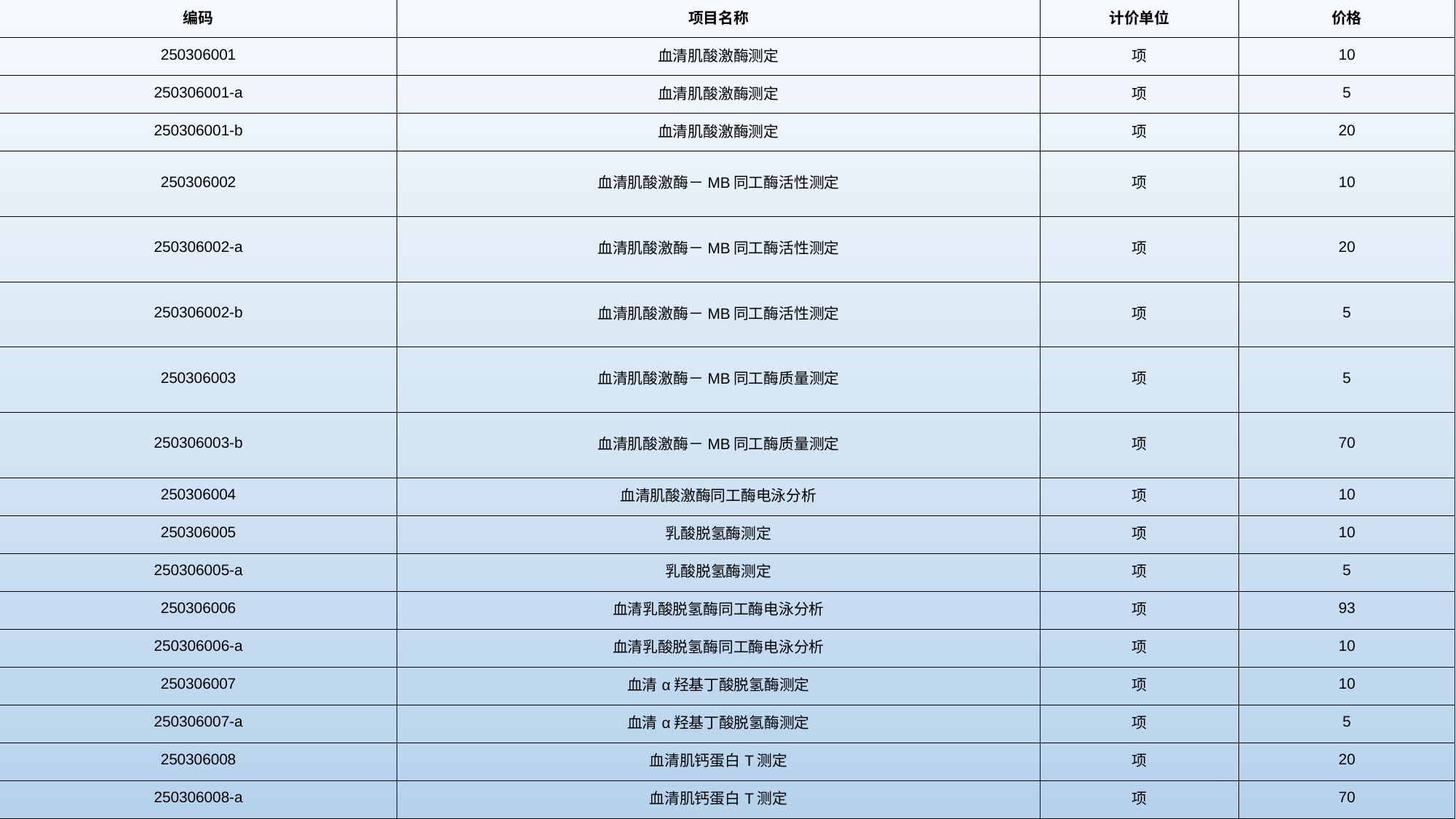

| 编码 | 项目名称 | 计价单位 | 价格 |
| --- | --- | --- | --- |
| 250306001 | 血清肌酸激酶测定 | 项 | 10 |
| 250306001-a | 血清肌酸激酶测定 | 项 | 5 |
| 250306001-b | 血清肌酸激酶测定 | 项 | 20 |
| 250306002 | 血清肌酸激酶－MB同工酶活性测定 | 项 | 10 |
| 250306002-a | 血清肌酸激酶－MB同工酶活性测定 | 项 | 20 |
| 250306002-b | 血清肌酸激酶－MB同工酶活性测定 | 项 | 5 |
| 250306003 | 血清肌酸激酶－MB同工酶质量测定 | 项 | 5 |
| 250306003-b | 血清肌酸激酶－MB同工酶质量测定 | 项 | 70 |
| 250306004 | 血清肌酸激酶同工酶电泳分析 | 项 | 10 |
| 250306005 | 乳酸脱氢酶测定 | 项 | 10 |
| 250306005-a | 乳酸脱氢酶测定 | 项 | 5 |
| 250306006 | 血清乳酸脱氢酶同工酶电泳分析 | 项 | 93 |
| 250306006-a | 血清乳酸脱氢酶同工酶电泳分析 | 项 | 10 |
| 250306007 | 血清α羟基丁酸脱氢酶测定 | 项 | 10 |
| 250306007-a | 血清α羟基丁酸脱氢酶测定 | 项 | 5 |
| 250306008 | 血清肌钙蛋白T测定 | 项 | 20 |
| 250306008-a | 血清肌钙蛋白T测定 | 项 | 70 |